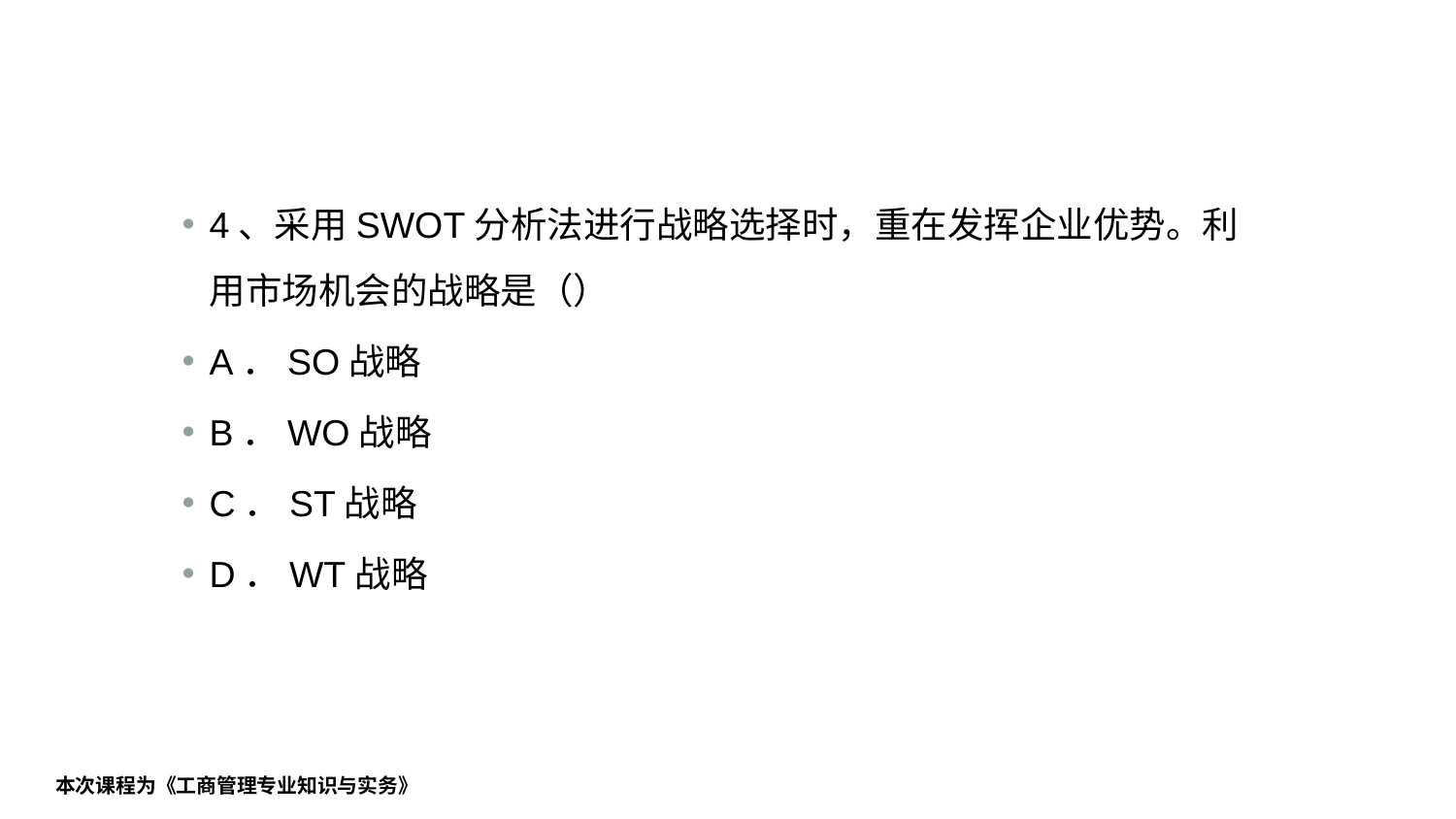

#
4、采用SWOT分析法进行战略选择时，重在发挥企业优势。利用市场机会的战略是（）
A．SO战略
B．WO战略
C．ST战略
D．WT战略